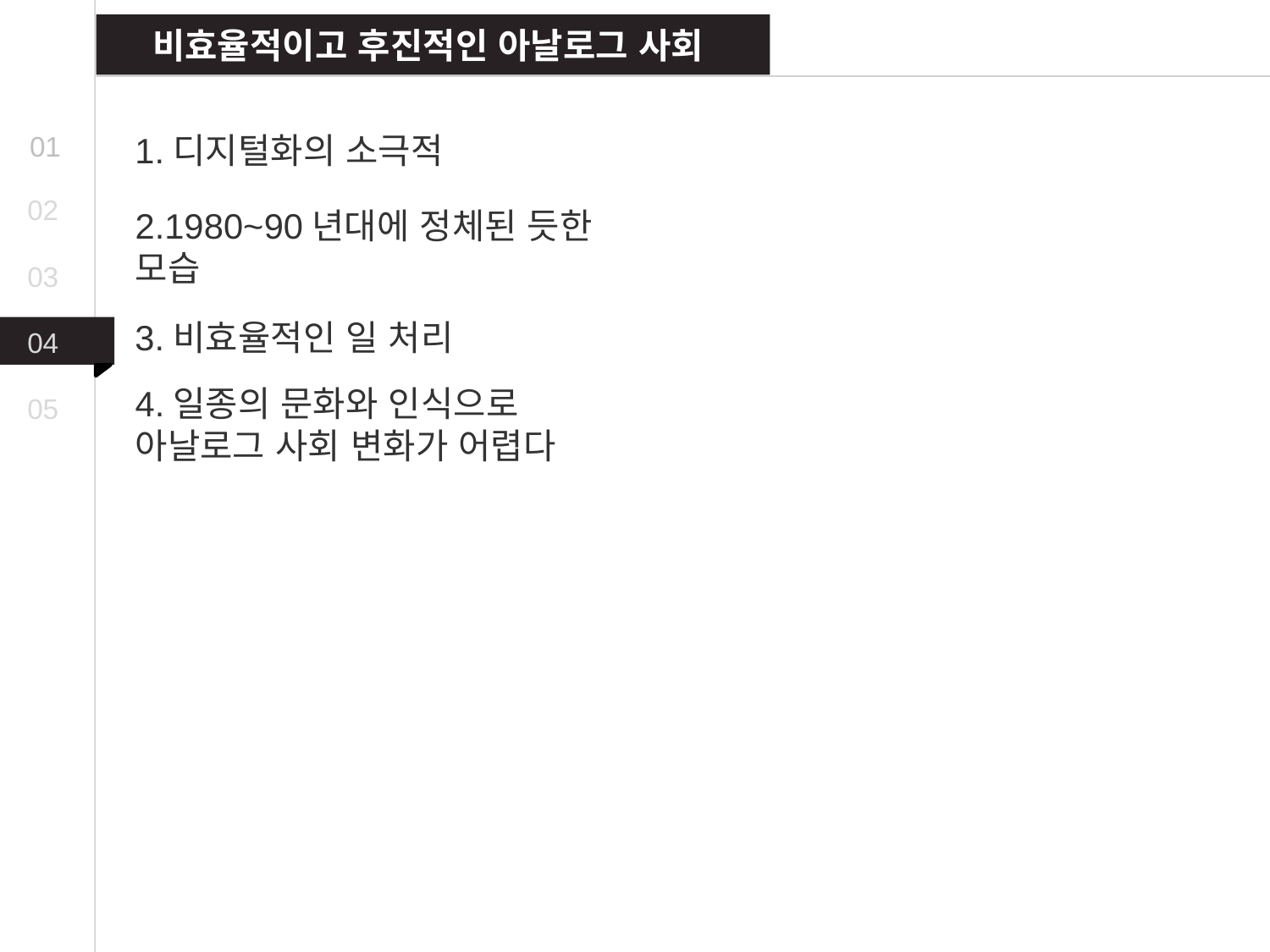

비효율적이고 후진적인 아날로그 사회
1.디지털화의 소극적
01
02
2.1980~90년대에 정체된 듯한 모습
03
3.비효율적인 일 처리

04

4.일종의 문화와 인식으로 아날로그 사회 변화가 어렵다
05